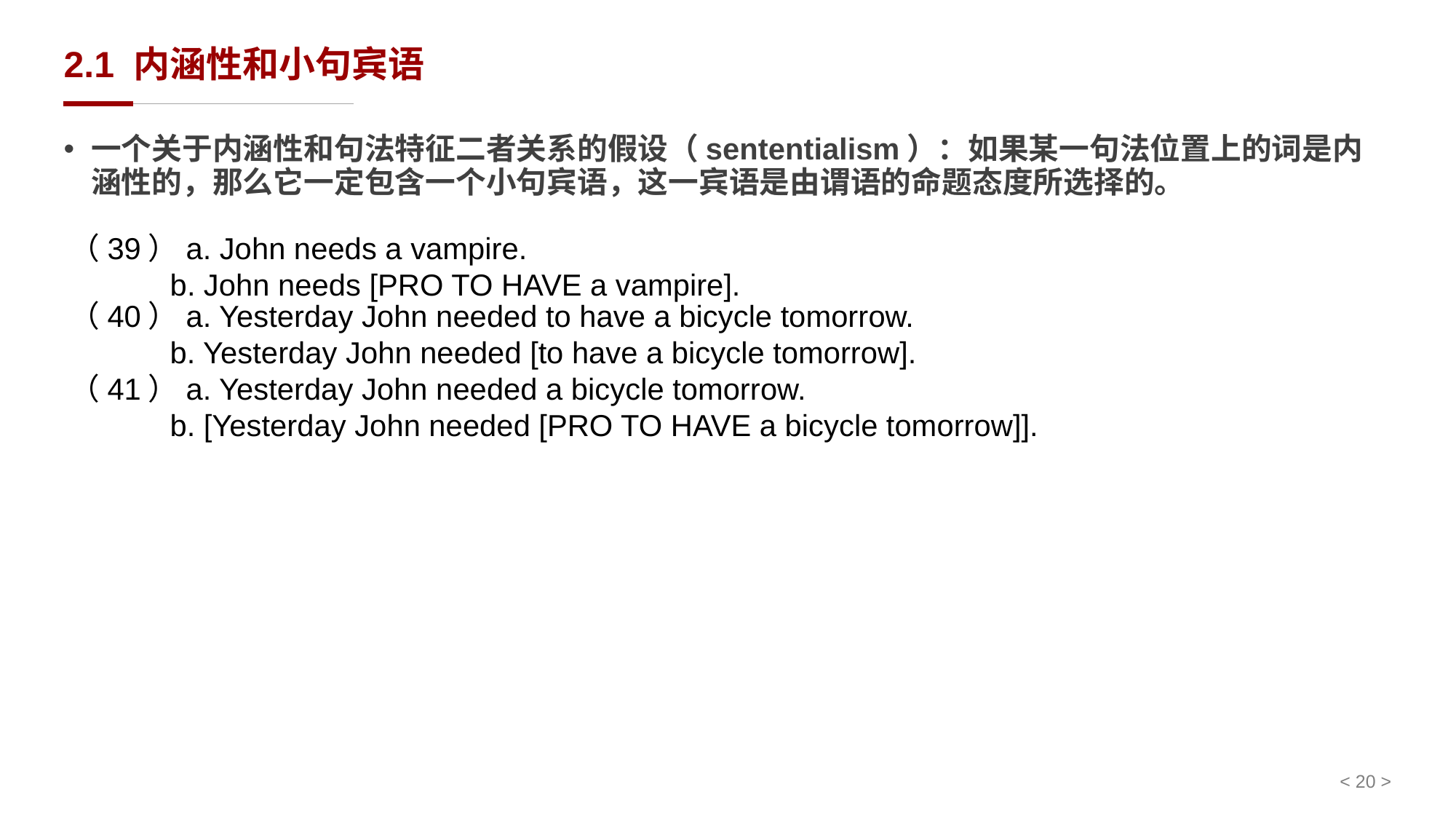

# 2.1 内涵性和小句宾语
一个关于内涵性和句法特征二者关系的假设（sententialism）：如果某一句法位置上的词是内涵性的，那么它一定包含一个小句宾语，这一宾语是由谓语的命题态度所选择的。
（39）a. John needs a vampire.
            b. John needs [PRO TO HAVE a vampire].
（40）a. Yesterday John needed to have a bicycle tomorrow.
            b. Yesterday John needed [to have a bicycle tomorrow].
（41）a. Yesterday John needed a bicycle tomorrow.
            b. [Yesterday John needed [PRO TO HAVE a bicycle tomorrow]].
< 20 >